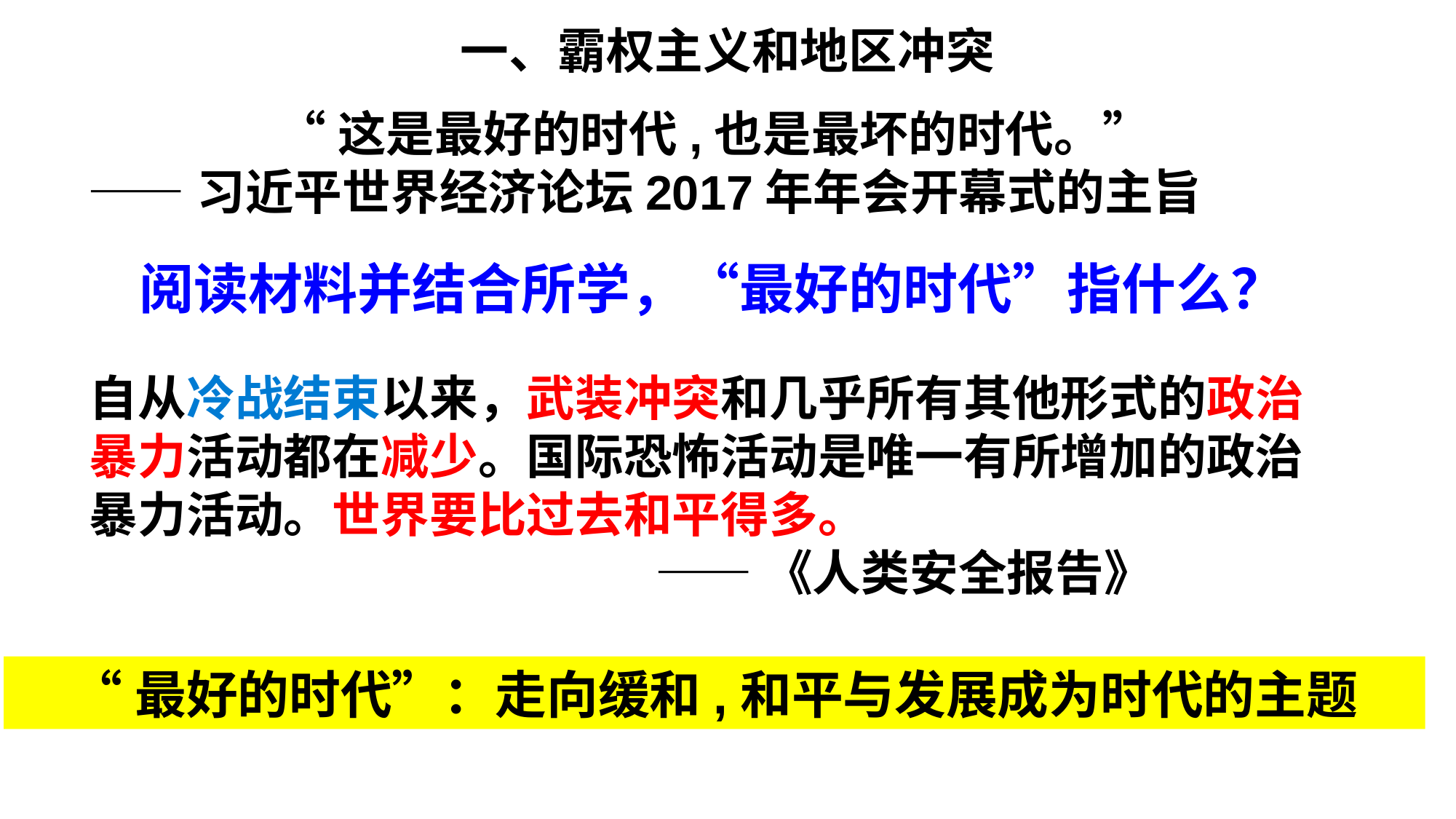

一、霸权主义和地区冲突
“这是最好的时代,也是最坏的时代。”
   ——习近平世界经济论坛2017年年会开幕式的主旨
阅读材料并结合所学，“最好的时代”指什么？
自从冷战结束以来，武装冲突和几乎所有其他形式的政治暴力活动都在减少。国际恐怖活动是唯一有所增加的政治暴力活动。世界要比过去和平得多。
                                                   ——《人类安全报告》
“最好的时代”：走向缓和,和平与发展成为时代的主题